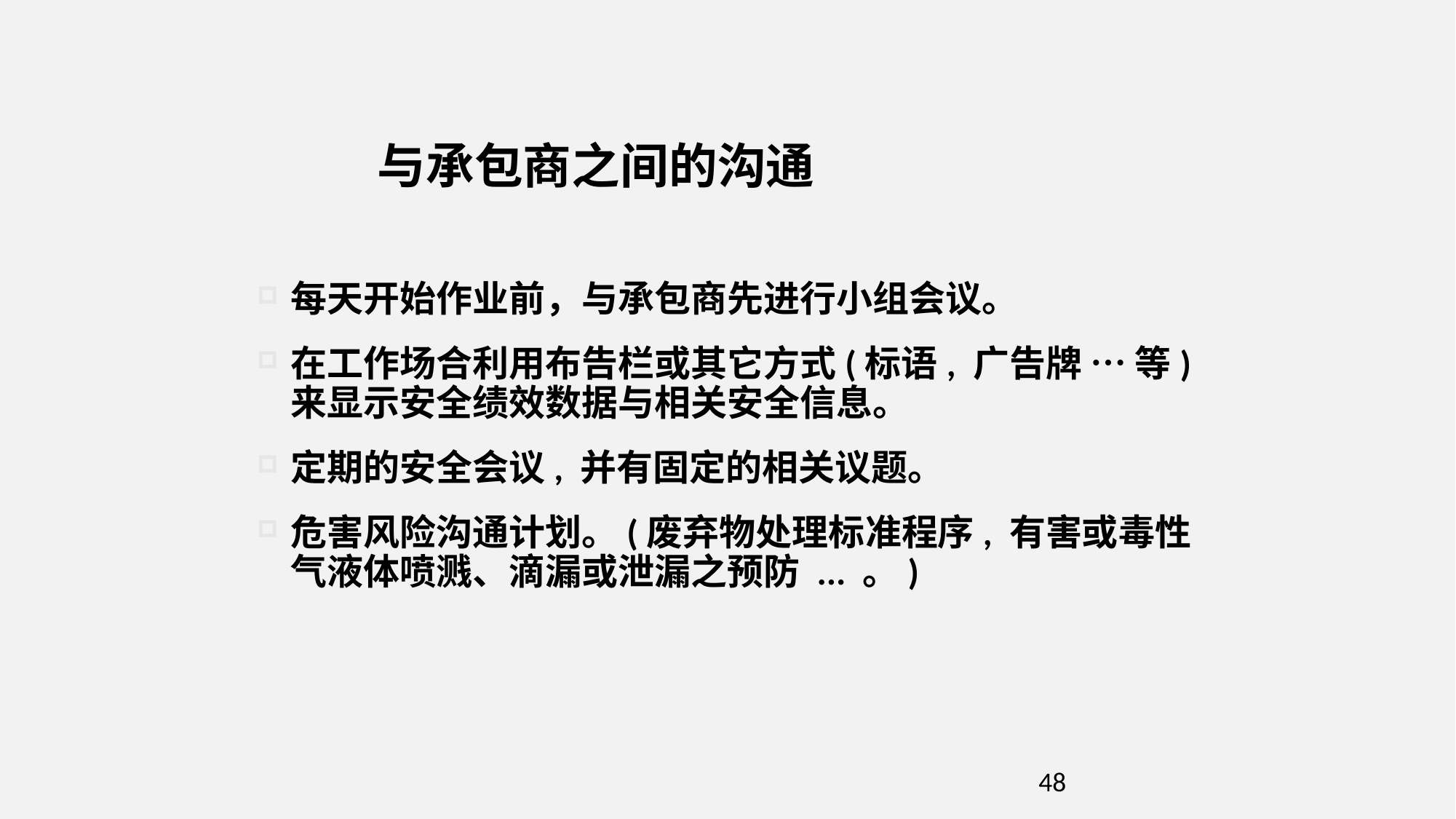

# 与承包商之间的沟通
每天开始作业前，与承包商先进行小组会议。
在工作场合利用布告栏或其它方式(标语, 广告牌 … 等) 来显示安全绩效数据与相关安全信息。
定期的安全会议, 并有固定的相关议题。
危害风险沟通计划。(废弃物处理标准程序, 有害或毒性气液体喷溅、滴漏或泄漏之预防 ... 。)

48